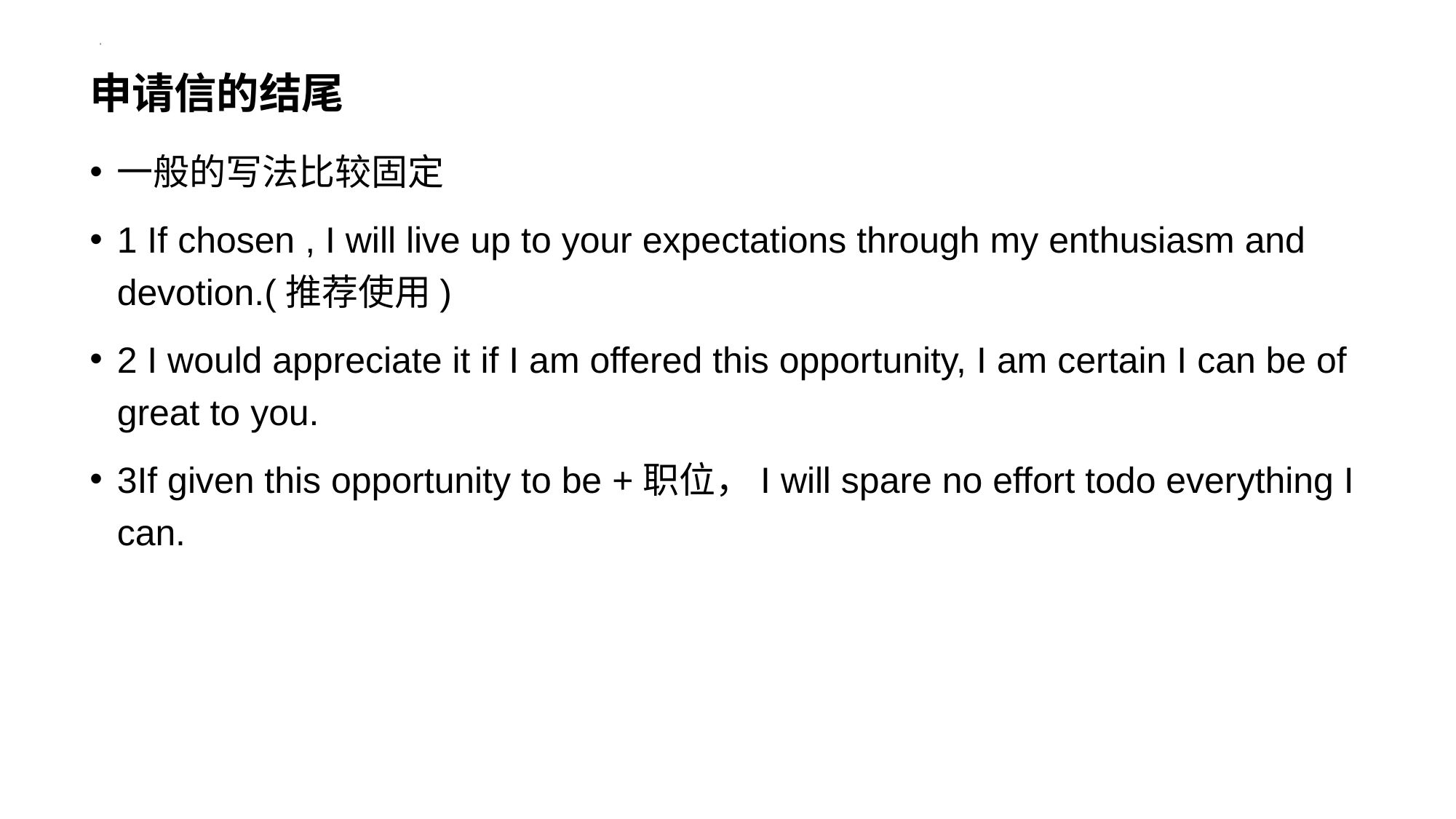

# 申请信的结尾
一般的写法比较固定
1 If chosen , I will live up to your expectations through my enthusiasm and devotion.(推荐使用)
2 I would appreciate it if I am offered this opportunity, I am certain I can be of great to you.
3If given this opportunity to be +职位，I will spare no effort todo everything I can.